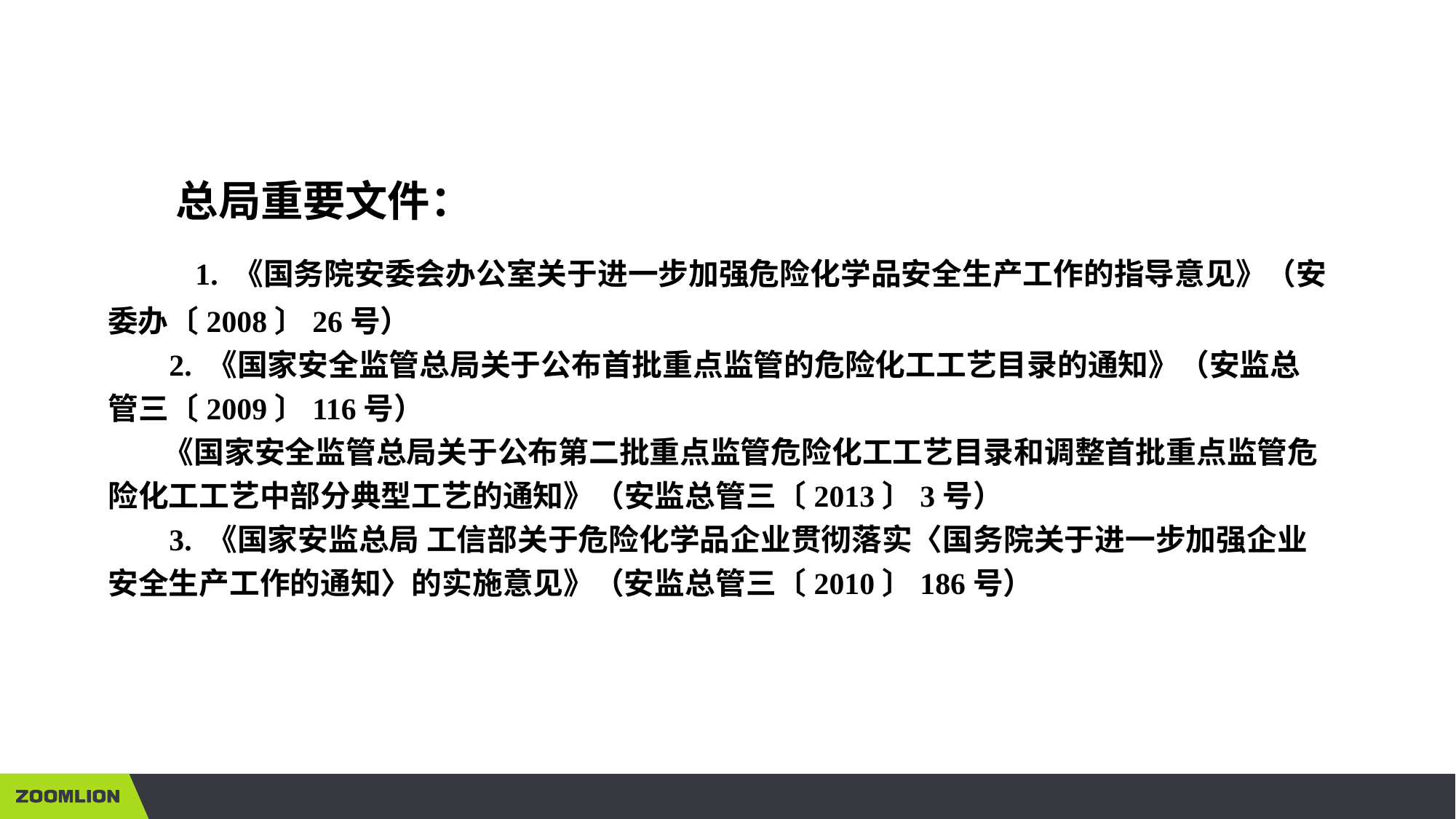

总局重要文件：
   1. 《国务院安委会办公室关于进一步加强危险化学品安全生产工作的指导意见》（安委办〔2008〕26号）
        2. 《国家安全监管总局关于公布首批重点监管的危险化工工艺目录的通知》（安监总管三〔2009〕116号）
       《国家安全监管总局关于公布第二批重点监管危险化工工艺目录和调整首批重点监管危险化工工艺中部分典型工艺的通知》（安监总管三〔2013〕3号）
        3. 《国家安监总局 工信部关于危险化学品企业贯彻落实〈国务院关于进一步加强企业安全生产工作的通知〉的实施意见》（安监总管三〔2010〕186号）